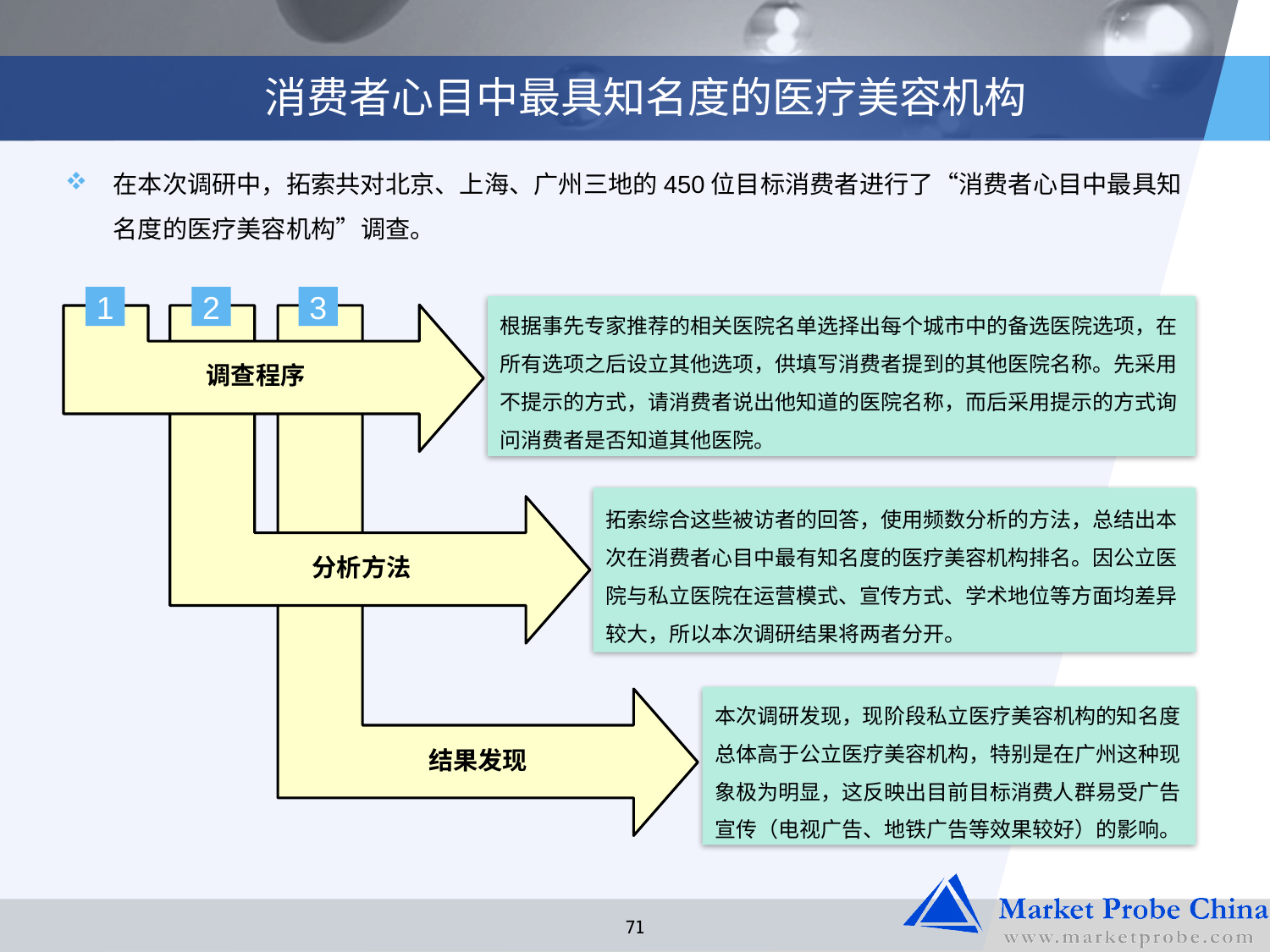

# 消费者心目中最具知名度的医疗美容机构
在本次调研中，拓索共对北京、上海、广州三地的450位目标消费者进行了“消费者心目中最具知名度的医疗美容机构”调查。
1
2
3
根据事先专家推荐的相关医院名单选择出每个城市中的备选医院选项，在所有选项之后设立其他选项，供填写消费者提到的其他医院名称。先采用不提示的方式，请消费者说出他知道的医院名称，而后采用提示的方式询问消费者是否知道其他医院。

调查程序
拓索综合这些被访者的回答，使用频数分析的方法，总结出本次在消费者心目中最有知名度的医疗美容机构排名。因公立医院与私立医院在运营模式、宣传方式、学术地位等方面均差异较大，所以本次调研结果将两者分开。
分析方法
本次调研发现，现阶段私立医疗美容机构的知名度总体高于公立医疗美容机构，特别是在广州这种现象极为明显，这反映出目前目标消费人群易受广告宣传（电视广告、地铁广告等效果较好）的影响。
结果发现
71